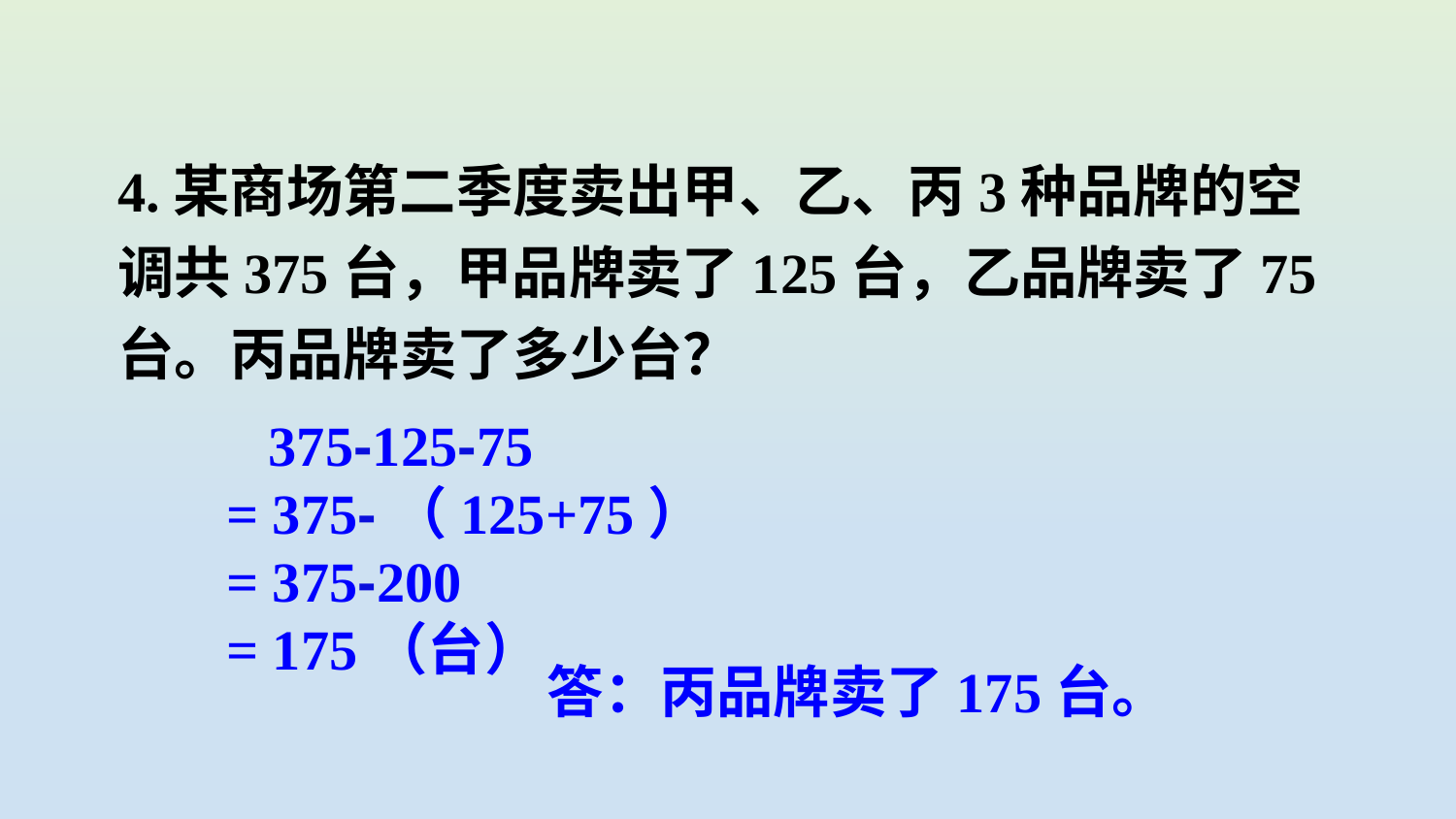

4.某商场第二季度卖出甲、乙、丙3种品牌的空调共375台，甲品牌卖了125台，乙品牌卖了75台。丙品牌卖了多少台？
   375-125-75
= 375-（125+75）
= 375-200
= 175（台）
答：丙品牌卖了175台。